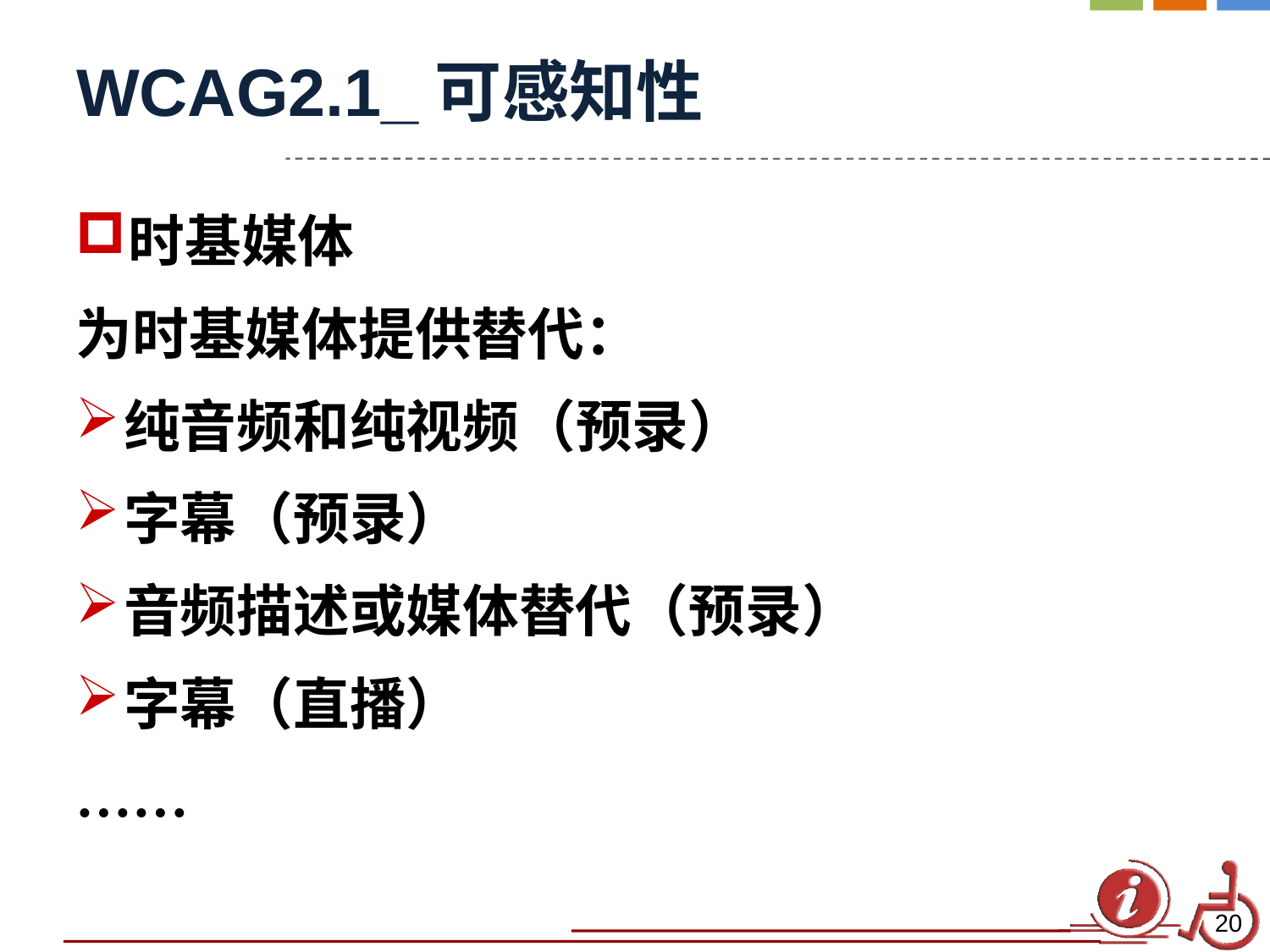

# WCAG2.1_可感知性
时基媒体
为时基媒体提供替代：
纯音频和纯视频（预录）
字幕（预录）
音频描述或媒体替代（预录）
字幕（直播）
……

20